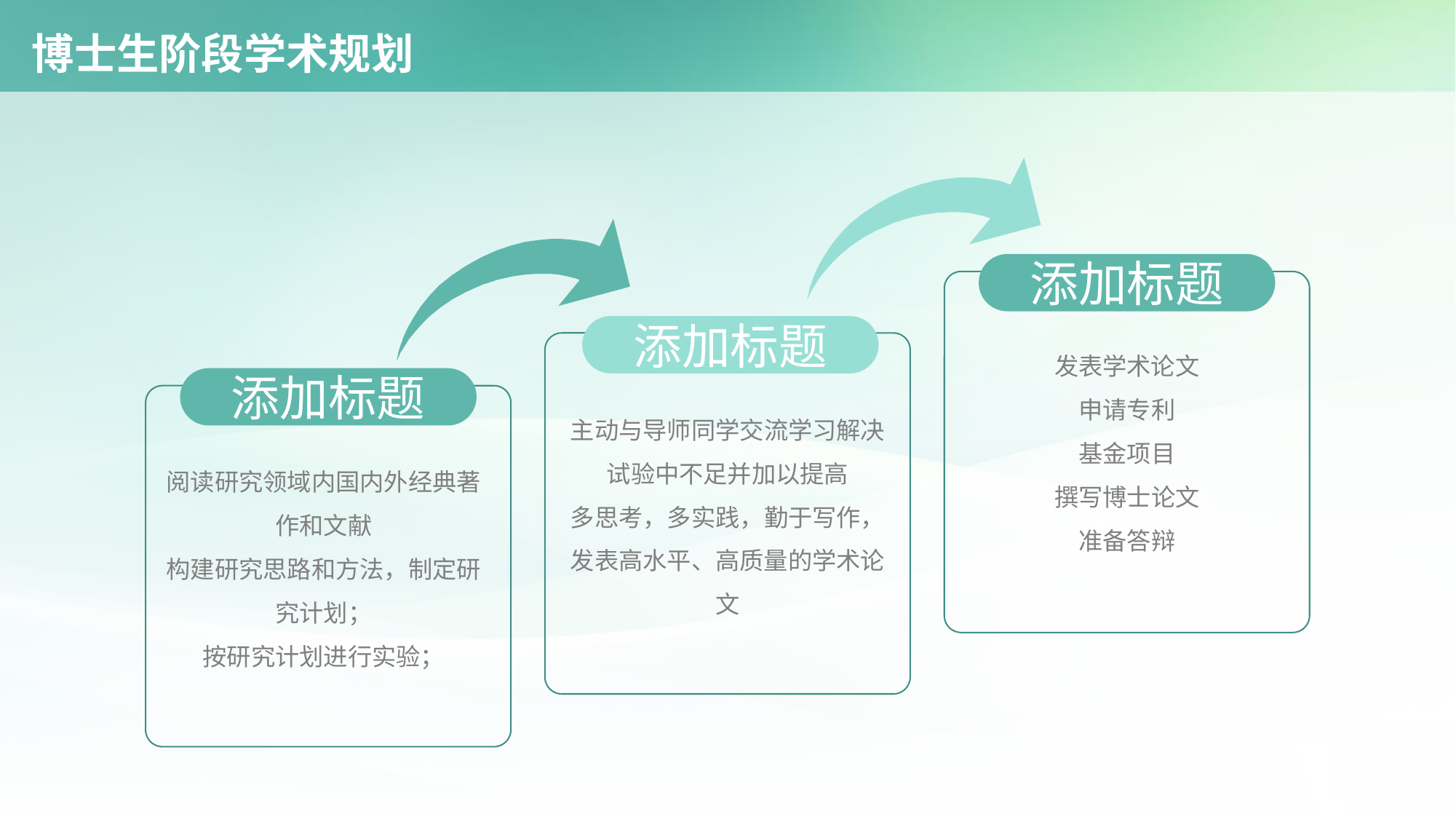

# 博士生阶段学术规划

添加标题

添加标题

发表学术论文
申请专利
基金项目
撰写博士论文
准备答辩
添加标题

主动与导师同学交流学习解决试验中不足并加以提高
多思考，多实践，勤于写作，发表高水平、高质量的学术论文
阅读研究领域内国内外经典著作和文献
构建研究思路和方法，制定研究计划；
按研究计划进行实验；